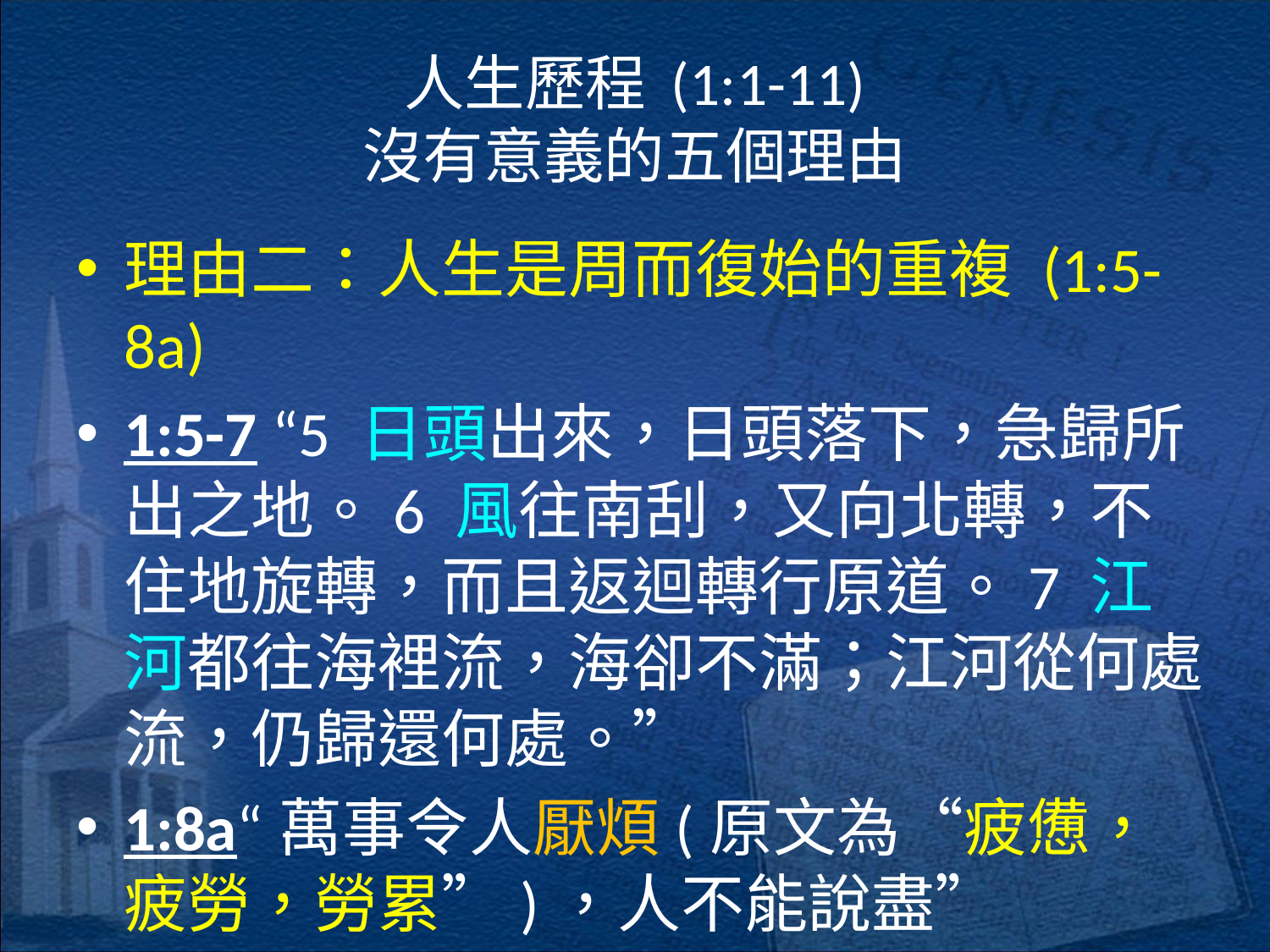

# 人生歷程 (1:1-11) 沒有意義的五個理由
理由二：人生是周而復始的重複 (1:5-8a)
1:5-7 “5 日頭出來，日頭落下，急歸所出之地。6 風往南刮，又向北轉，不住地旋轉，而且返迴轉行原道。7 江河都往海裡流，海卻不滿；江河從何處流，仍歸還何處。”
1:8a“萬事令人厭煩(原文為“疲憊，疲勞，勞累”)，人不能說盡”